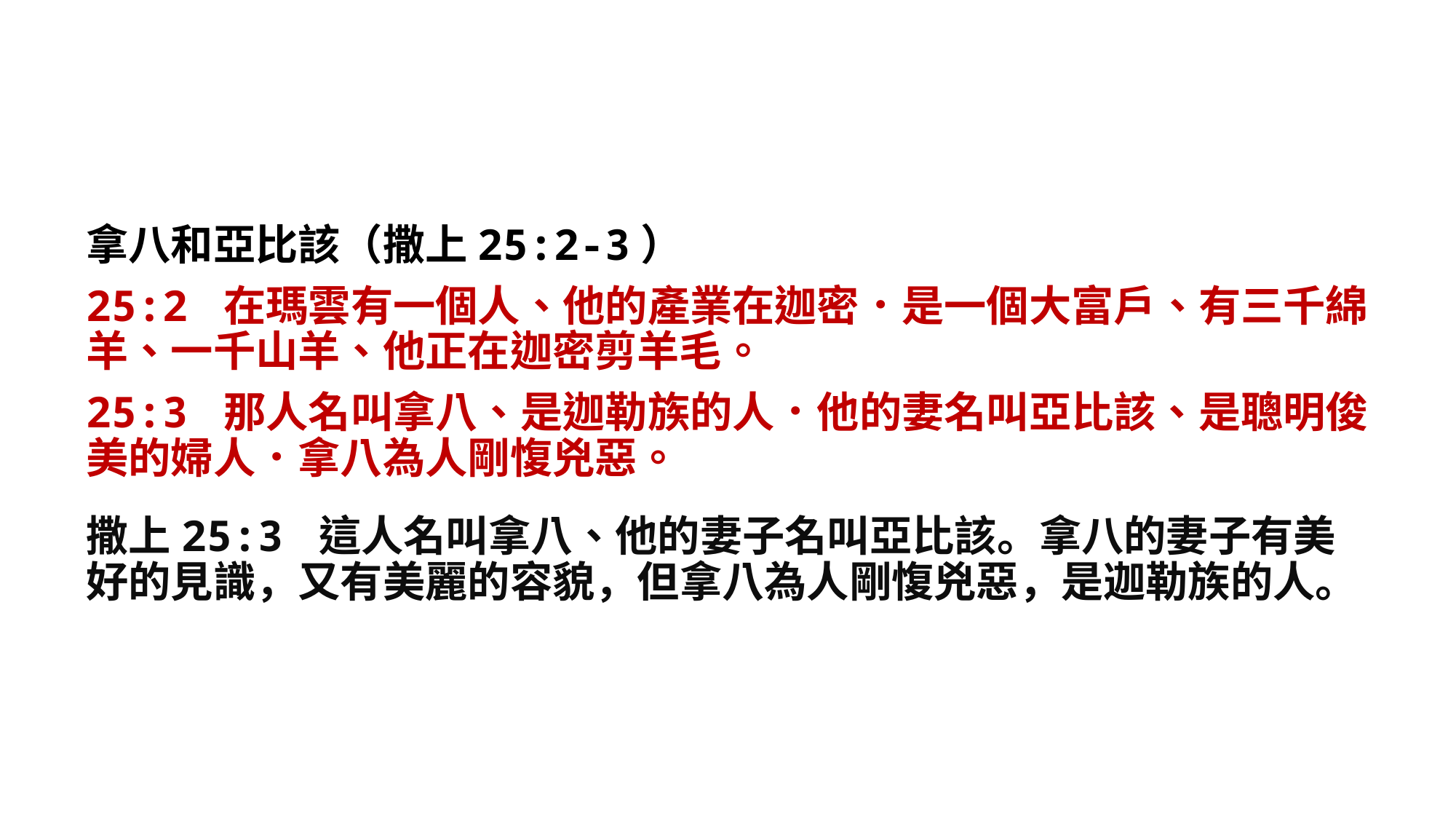

拿八和亞比該（撒上25:2-3）
25:2 在瑪雲有一個人、他的產業在迦密．是一個大富戶、有三千綿羊、一千山羊、他正在迦密剪羊毛。
25:3 那人名叫拿八、是迦勒族的人．他的妻名叫亞比該、是聰明俊美的婦人．拿八為人剛愎兇惡。

撒上25:3 這人名叫拿八、他的妻子名叫亞比該。拿八的妻子有美好的見識，又有美麗的容貌，但拿八為人剛愎兇惡，是迦勒族的人。